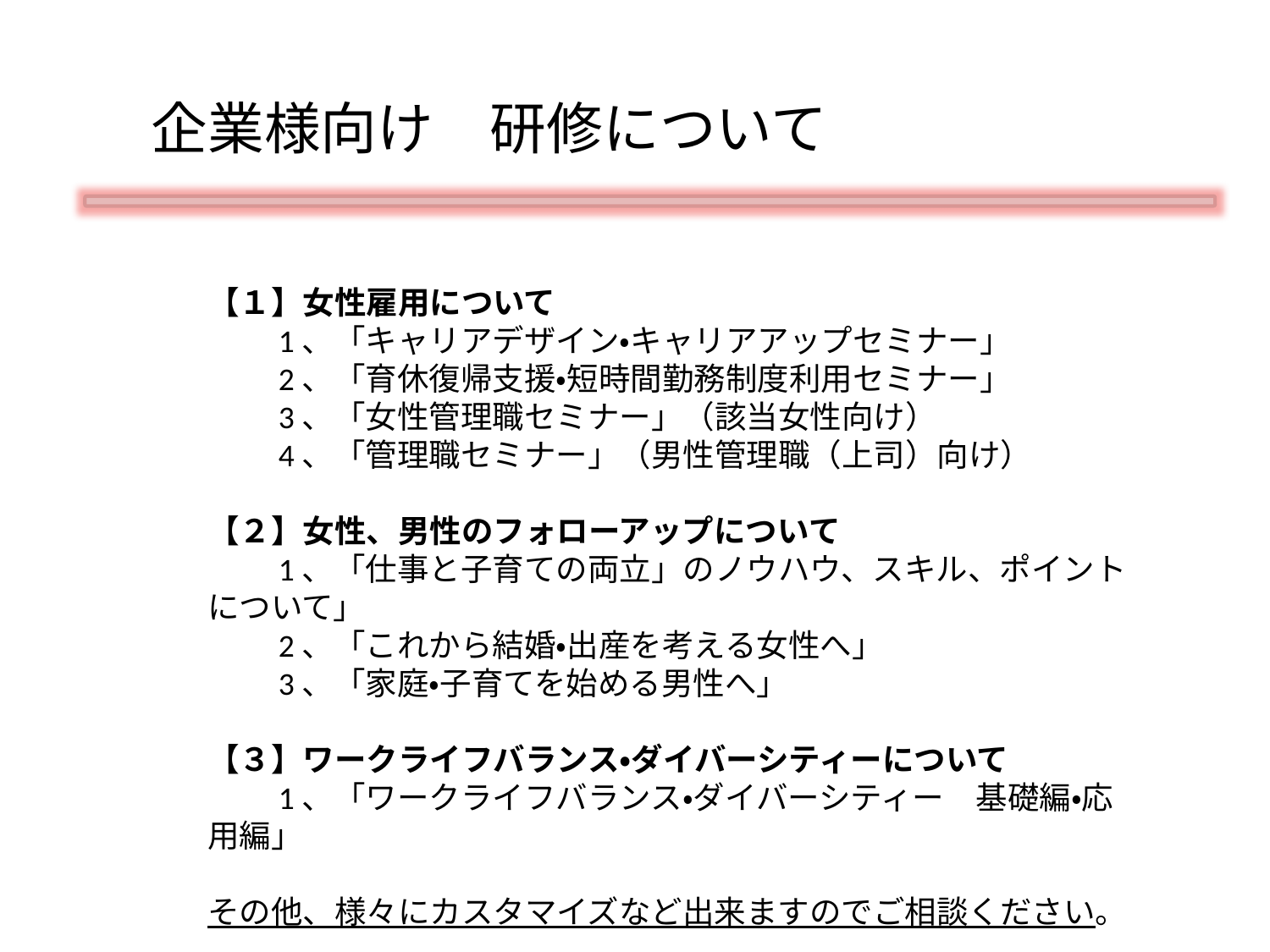

企業様向け　研修について

【１】女性雇用について
　　1、「キャリアデザイン・キャリアアップセミナー」
　　2、「育休復帰支援・短時間勤務制度利用セミナー」
　　3、「女性管理職セミナー」（該当女性向け）
　　4、「管理職セミナー」（男性管理職（上司）向け）

【２】女性、男性のフォローアップについて
　　1、「仕事と子育ての両立」のノウハウ、スキル、ポイントについて」
　　2、「これから結婚・出産を考える女性へ」
　　3、「家庭・子育てを始める男性へ」

【３】ワークライフバランス・ダイバーシティーについて
　　1、「ワークライフバランス・ダイバーシティー　基礎編・応用編」

その他、様々にカスタマイズなど出来ますのでご相談ください。